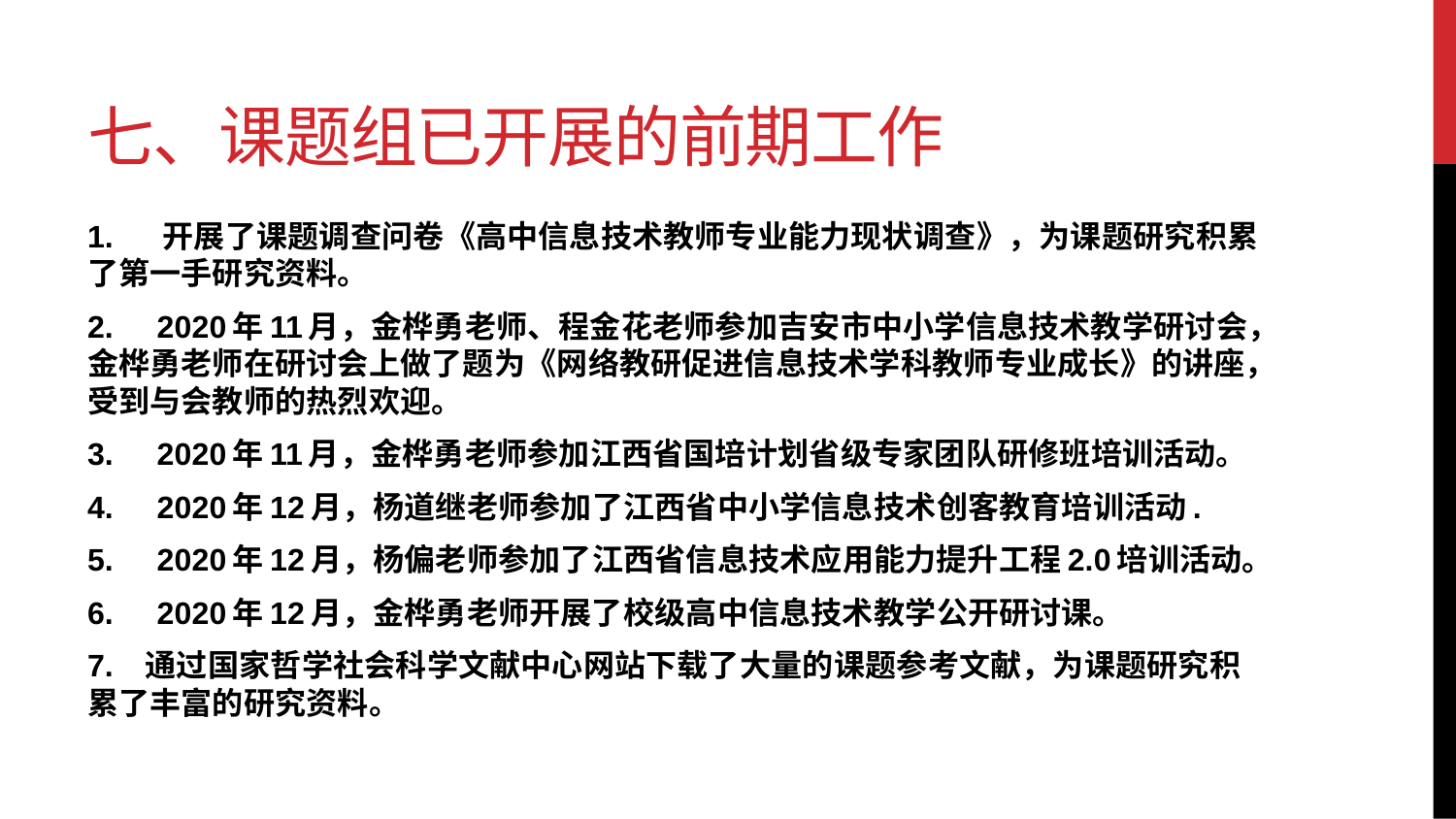

# 七、课题组已开展的前期工作
1.     开展了课题调查问卷《高中信息技术教师专业能力现状调查》，为课题研究积累了第一手研究资料。
2.     2020年11月，金桦勇老师、程金花老师参加吉安市中小学信息技术教学研讨会，金桦勇老师在研讨会上做了题为《网络教研促进信息技术学科教师专业成长》的讲座，受到与会教师的热烈欢迎。
3.     2020年11月，金桦勇老师参加江西省国培计划省级专家团队研修班培训活动。
4.     2020年12月，杨道继老师参加了江西省中小学信息技术创客教育培训活动.
5.     2020年12月，杨偏老师参加了江西省信息技术应用能力提升工程2.0培训活动。
6.     2020年12月，金桦勇老师开展了校级高中信息技术教学公开研讨课。
7.   通过国家哲学社会科学文献中心网站下载了大量的课题参考文献，为课题研究积累了丰富的研究资料。